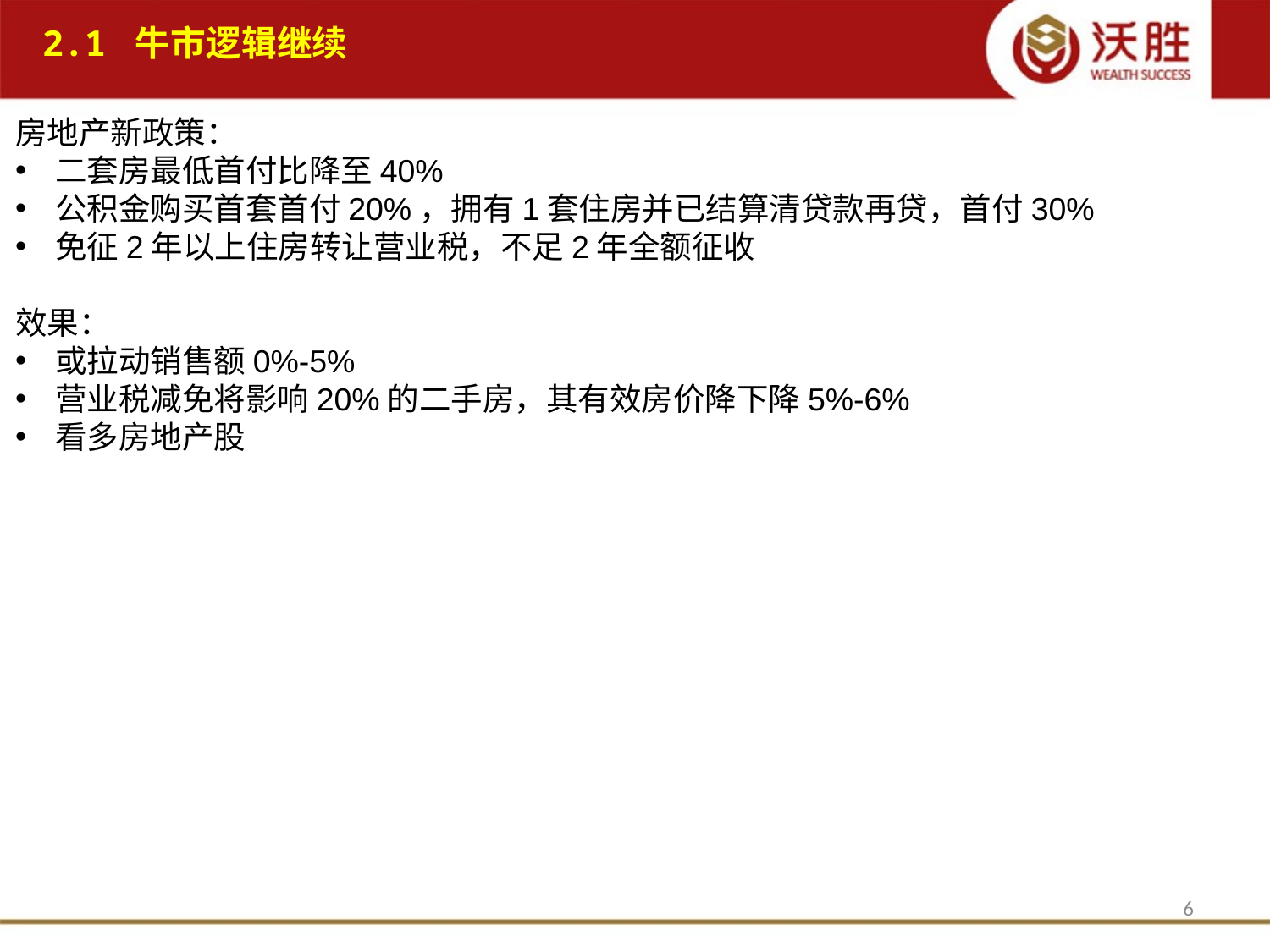

2.1 牛市逻辑继续
房地产新政策：
二套房最低首付比降至40%
公积金购买首套首付20%，拥有1套住房并已结算清贷款再贷，首付30%
免征2年以上住房转让营业税，不足2年全额征收

效果：
或拉动销售额0%-5%
营业税减免将影响20%的二手房，其有效房价降下降5%-6%
看多房地产股

6